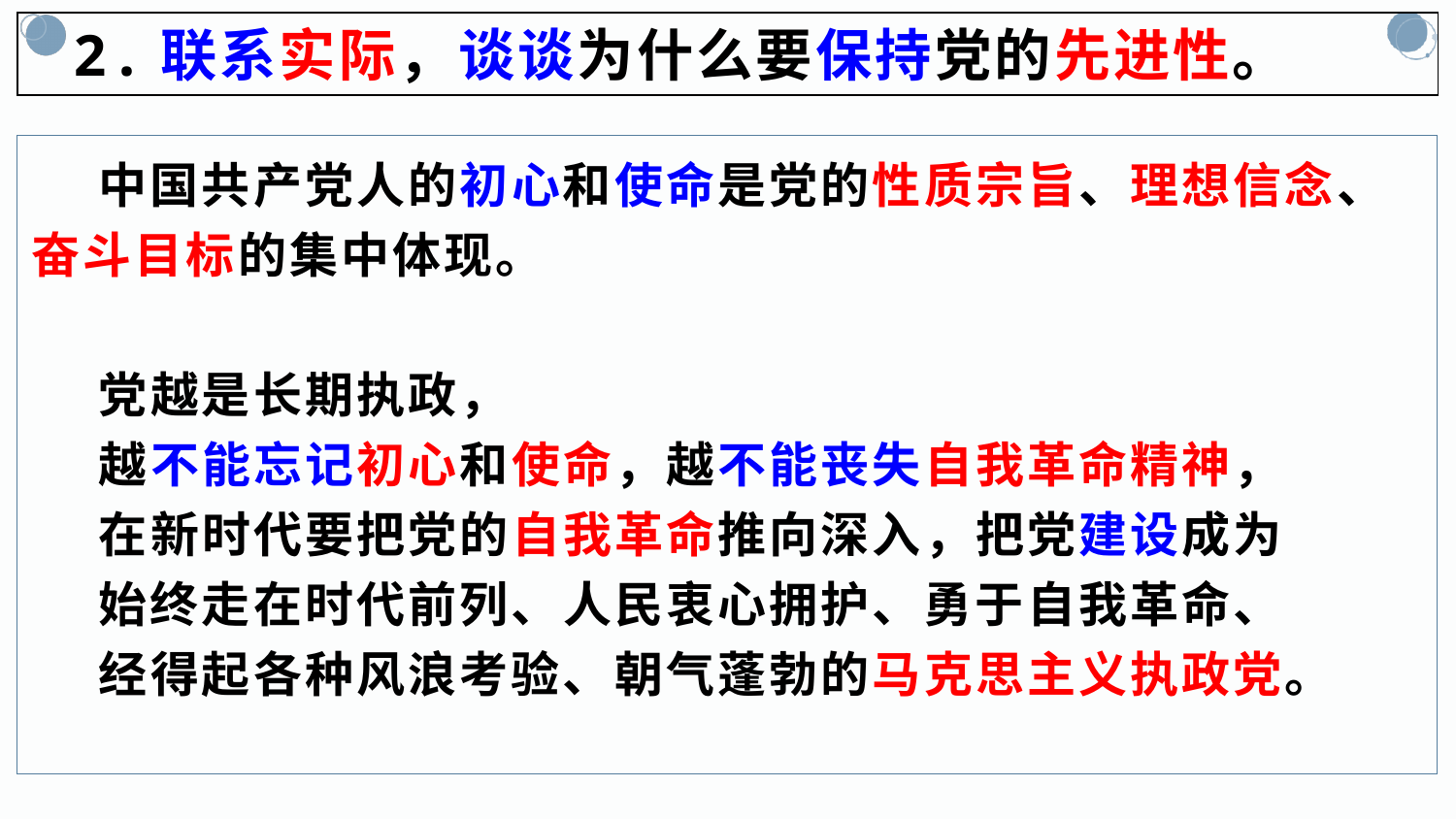

2.联系实际，谈谈为什么要保持党的先进性。
    中国共产党人的初心和使命是党的性质宗旨、理想信念、奋斗目标的集中体现。

    党越是长期执政，
    越不能忘记初心和使命，越不能丧失自我革命精神，
    在新时代要把党的自我革命推向深入，把党建设成为
    始终走在时代前列、人民衷心拥护、勇于自我革命、
    经得起各种风浪考验、朝气蓬勃的马克思主义执政党。